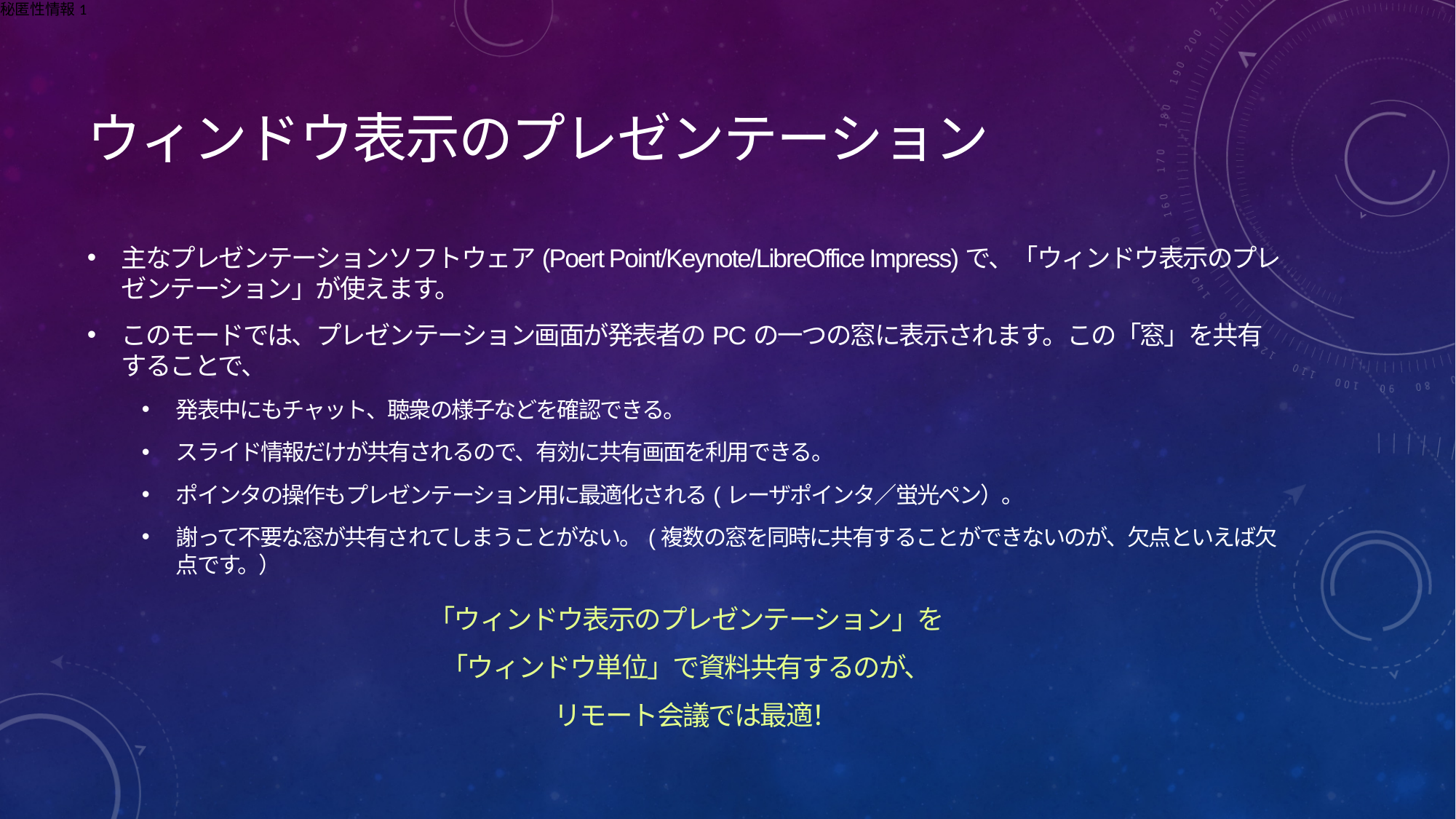

ウィンドウ表示のプレゼンテーション
主なプレゼンテーションソフトウェア(Poert Point/Keynote/LibreOffice Impress)で、「ウィンドウ表示のプレゼンテーション」が使えます。
このモードでは、プレゼンテーション画面が発表者のPCの一つの窓に表示されます。この「窓」を共有することで、
発表中にもチャット、聴衆の様子などを確認できる。
スライド情報だけが共有されるので、有効に共有画面を利用できる。
ポインタの操作もプレゼンテーション用に最適化される(レーザポインタ／蛍光ペン）。
謝って不要な窓が共有されてしまうことがない。(複数の窓を同時に共有することができないのが、欠点といえば欠点です。）
「ウィンドウ表示のプレゼンテーション」を
「ウィンドウ単位」で資料共有するのが、
  リモート会議では最適！